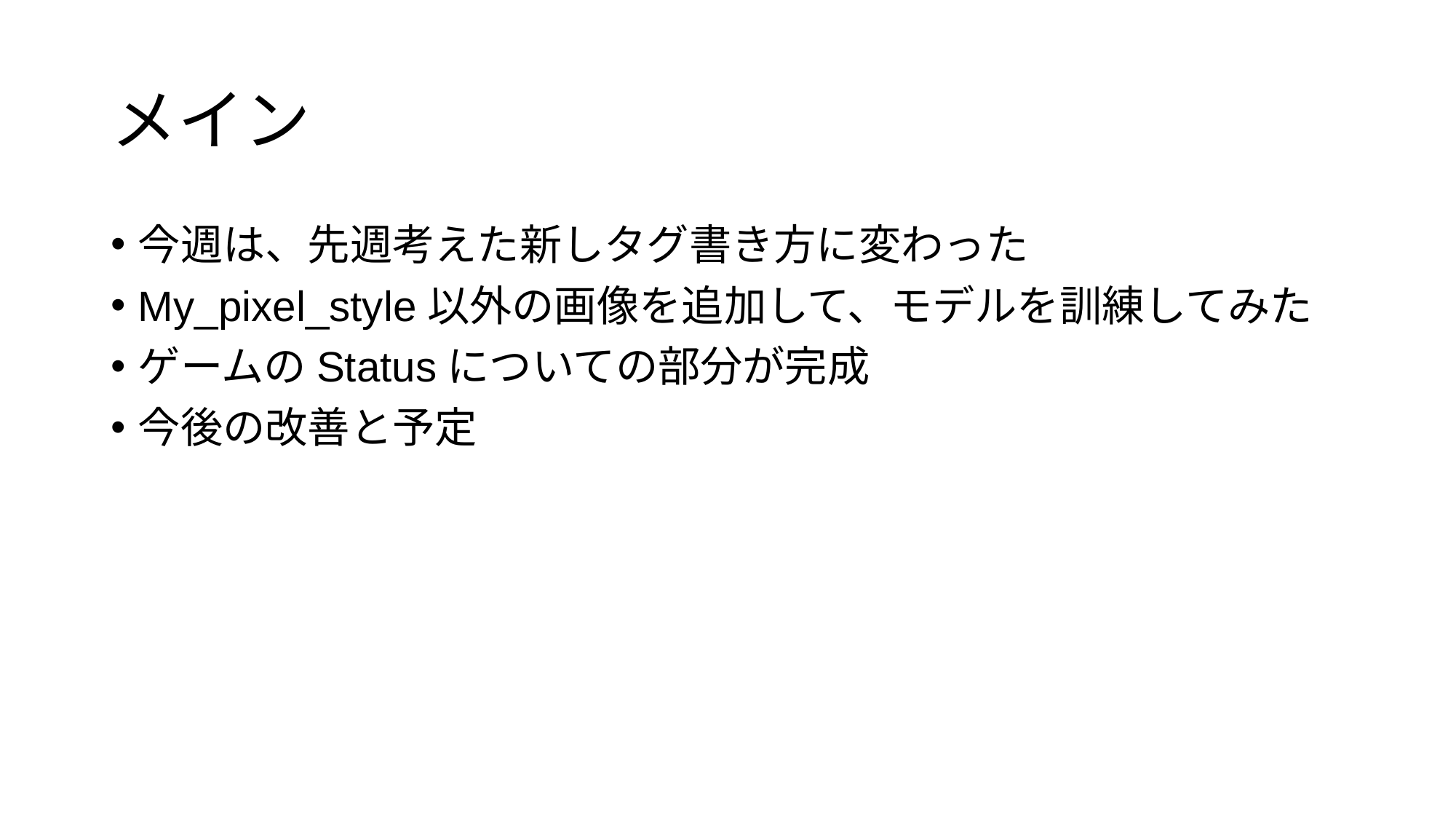

# メイン
今週は、先週考えた新しタグ書き方に変わった
My_pixel_style以外の画像を追加して、モデルを訓練してみた
ゲームのStatusについての部分が完成
今後の改善と予定